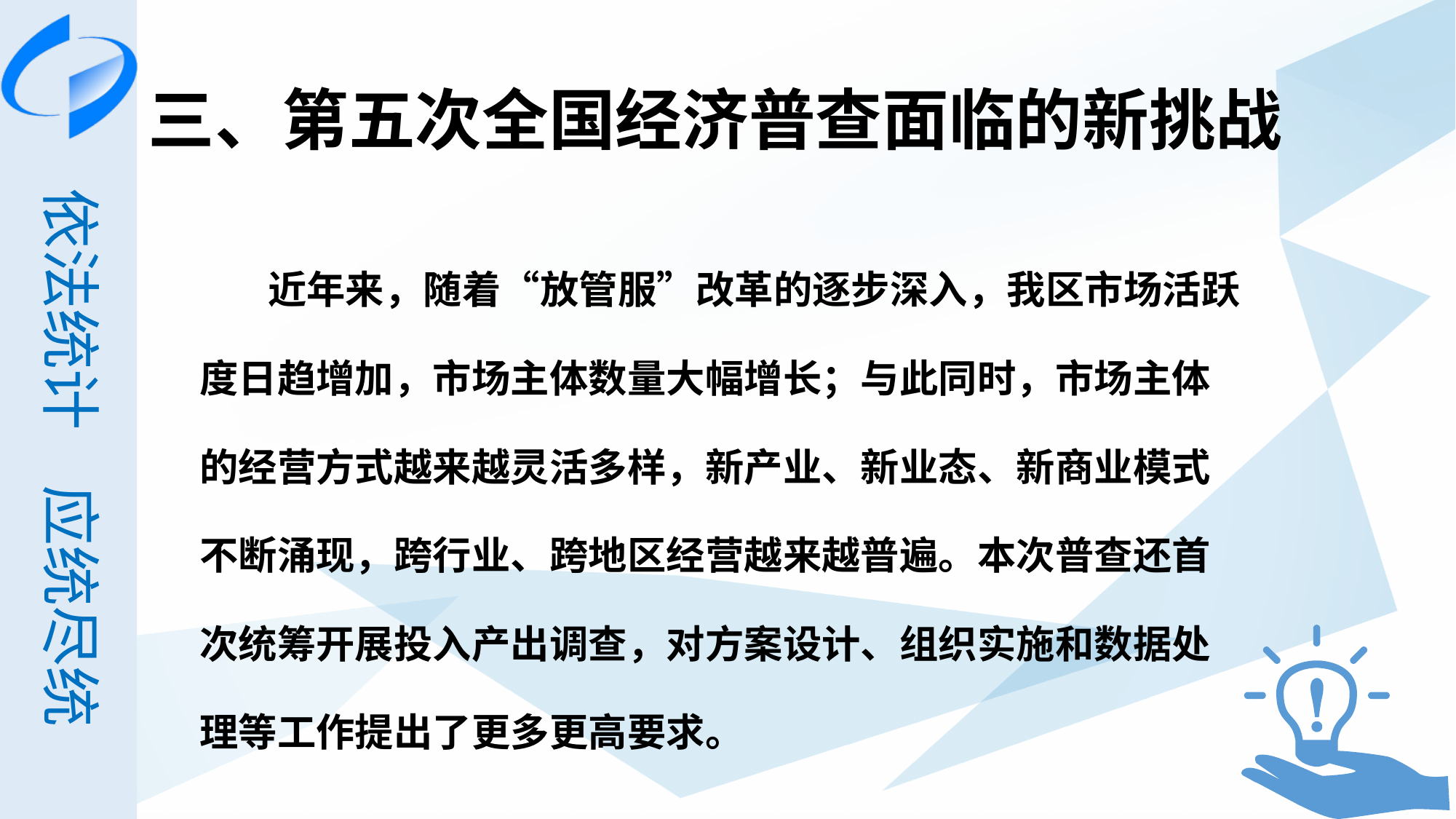

# 三、第五次全国经济普查面临的新挑战
       近年来，随着“放管服”改革的逐步深入，我区市场活跃度日趋增加，市场主体数量大幅增长；与此同时，市场主体的经营方式越来越灵活多样，新产业、新业态、新商业模式不断涌现，跨行业、跨地区经营越来越普遍。本次普查还首次统筹开展投入产出调查，对方案设计、组织实施和数据处理等工作提出了更多更高要求。